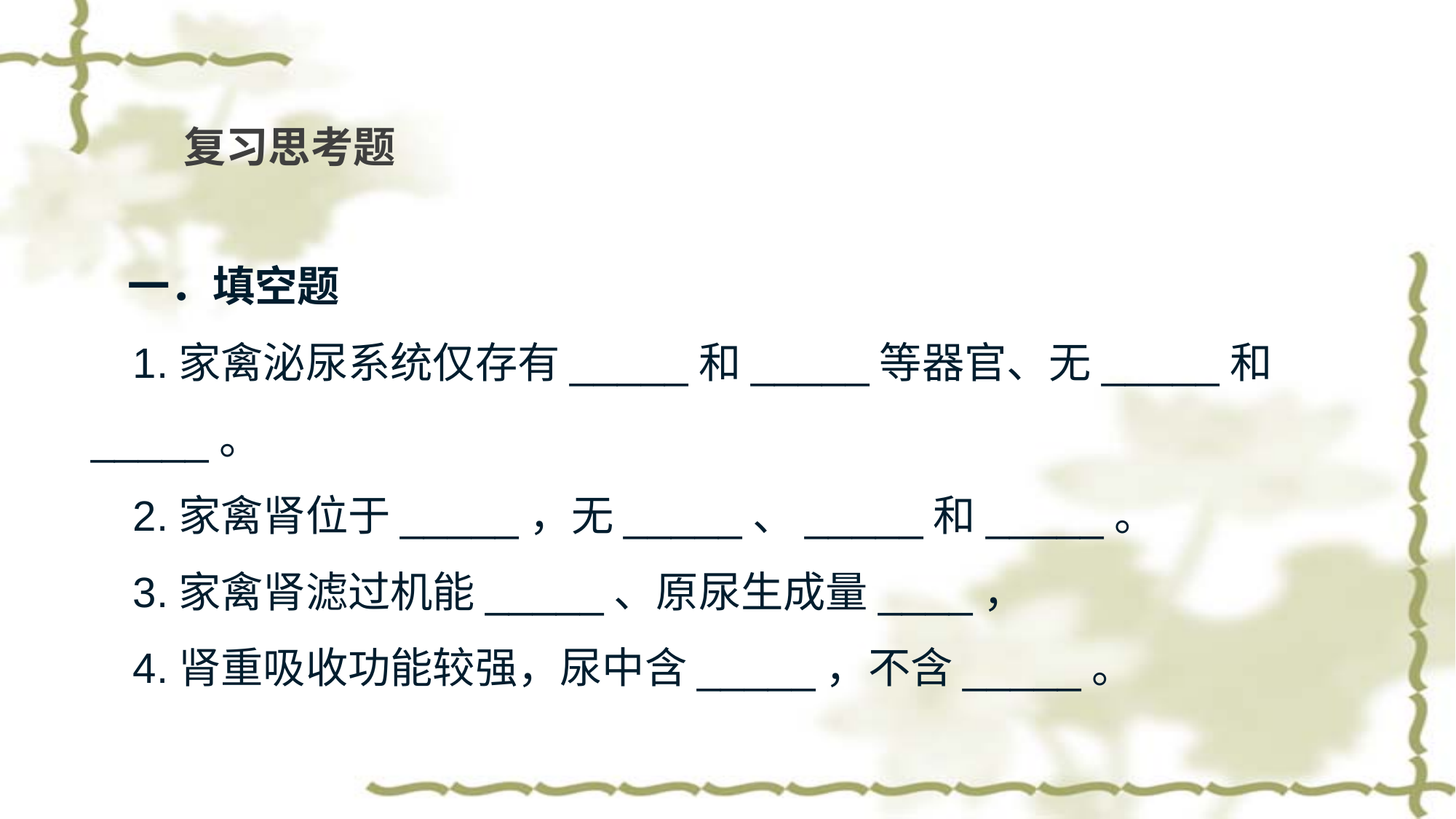

复习思考题
       一．填空题
       1.家禽泌尿系统仅存有_____和_____等器官、无_____和_____。
       2.家禽肾位于_____，无_____、_____和_____。
       3.家禽肾滤过机能_____、原尿生成量____，
       4.肾重吸收功能较强，尿中含_____，不含_____。